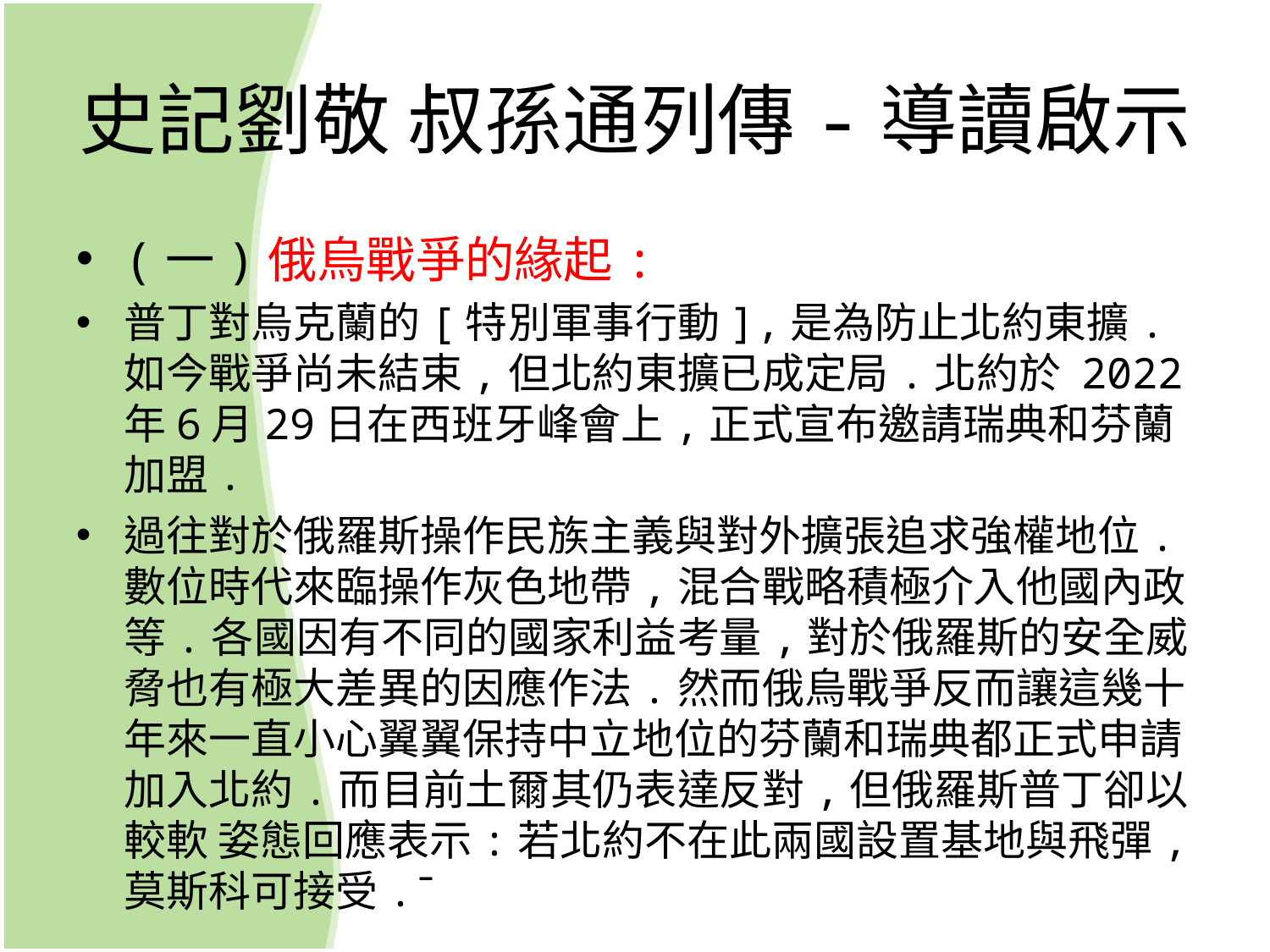

# 史記劉敬 叔孫通列傳-導讀啟示
(一)俄烏戰爭的緣起:
普丁對烏克蘭的[特別軍事行動],是為防止北約東擴.如今戰爭尚未結束,但北約東擴已成定局.北約於 2022年6月29日在西班牙峰會上,正式宣布邀請瑞典和芬蘭加盟.
過往對於俄羅斯操作民族主義與對外擴張追求強權地位.數位時代來臨操作灰色地帶,混合戰略積極介入他國內政等.各國因有不同的國家利益考量,對於俄羅斯的安全威脅也有極大差異的因應作法.然而俄烏戰爭反而讓這幾十年來一直小心翼翼保持中立地位的芬蘭和瑞典都正式申請加入北約.而目前土爾其仍表達反對,但俄羅斯普丁卻以較軟 姿態回應表示:若北約不在此兩國設置基地與飛彈,莫斯科可接受.ˉ